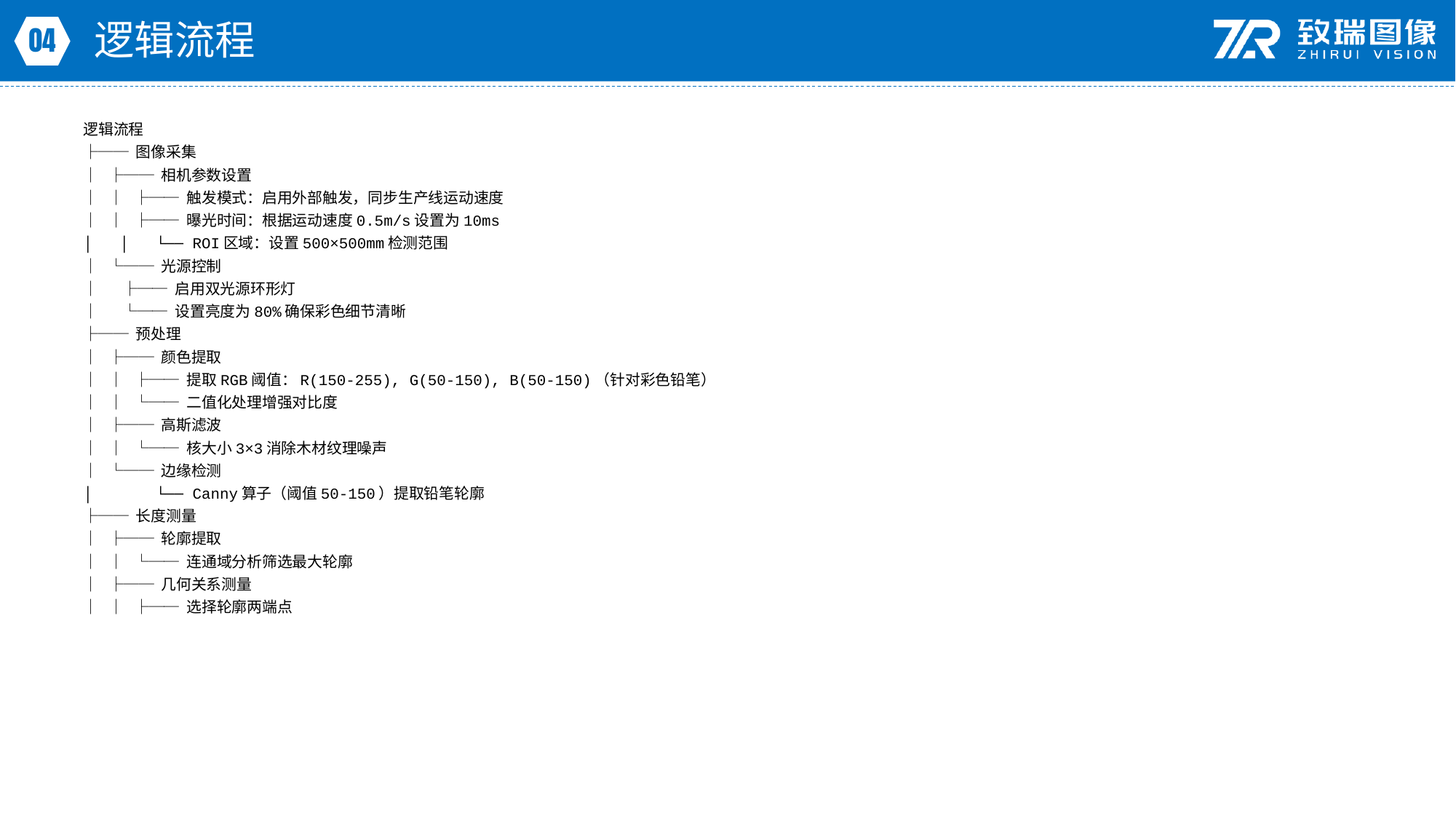

逻辑流程
04

逻辑流程
├── 图像采集
│   ├── 相机参数设置
│   │   ├── 触发模式：启用外部触发，同步生产线运动速度
│   │   ├── 曝光时间：根据运动速度0.5m/s设置为10ms
│   │   └── ROI区域：设置500×500mm检测范围
│   └── 光源控制
│       ├── 启用双光源环形灯
│       └── 设置亮度为80%确保彩色细节清晰
├── 预处理
│   ├── 颜色提取
│   │   ├── 提取RGB阈值：R(150-255), G(50-150), B(50-150)（针对彩色铅笔）
│   │   └── 二值化处理增强对比度
│   ├── 高斯滤波
│   │   └── 核大小3×3消除木材纹理噪声
│   └── 边缘检测
│       └── Canny算子（阈值50-150）提取铅笔轮廓
├── 长度测量
│   ├── 轮廓提取
│   │   └── 连通域分析筛选最大轮廓
│   ├── 几何关系测量
│   │   ├── 选择轮廓两端点